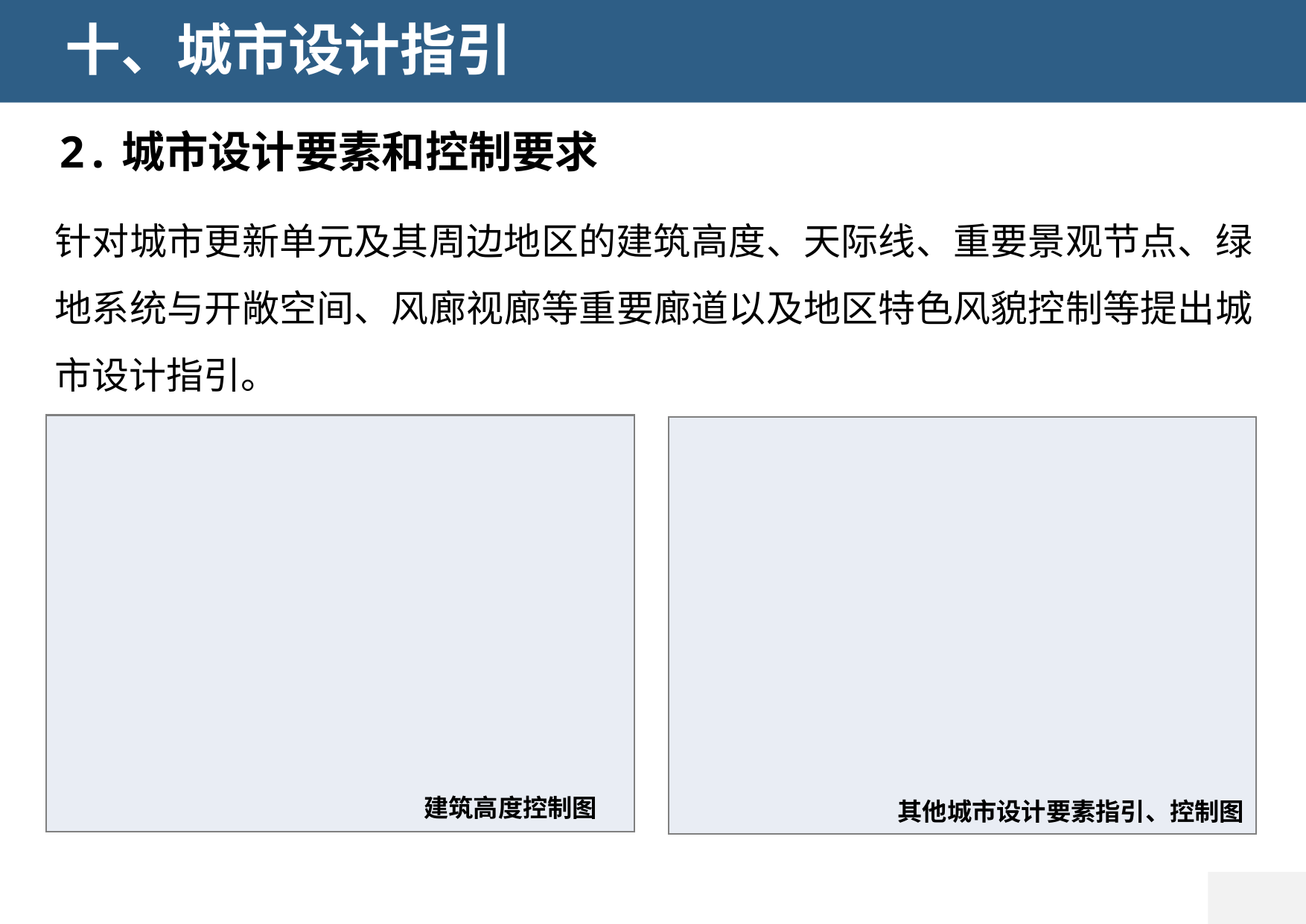

十、城市设计指引
2.城市设计要素和控制要求
针对城市更新单元及其周边地区的建筑高度、天际线、重要景观节点、绿地系统与开敞空间、风廊视廊等重要廊道以及地区特色风貌控制等提出城市设计指引。

建筑高度控制图

其他城市设计要素指引、控制图
48